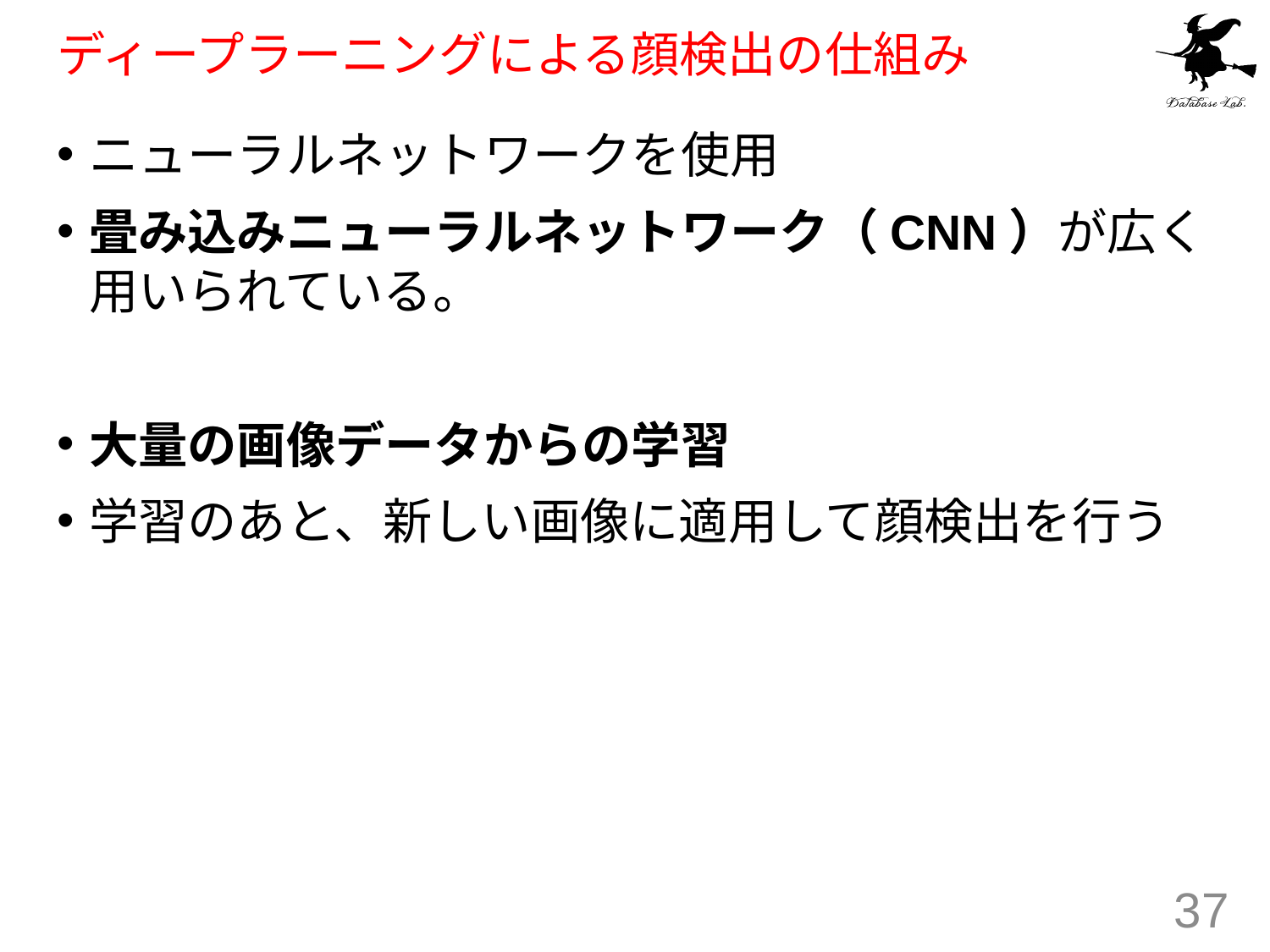

# ディープラーニングによる顔検出の仕組み
ニューラルネットワークを使用
畳み込みニューラルネットワーク（CNN）が広く用いられている。

大量の画像データからの学習
学習のあと、新しい画像に適用して顔検出を行う
37